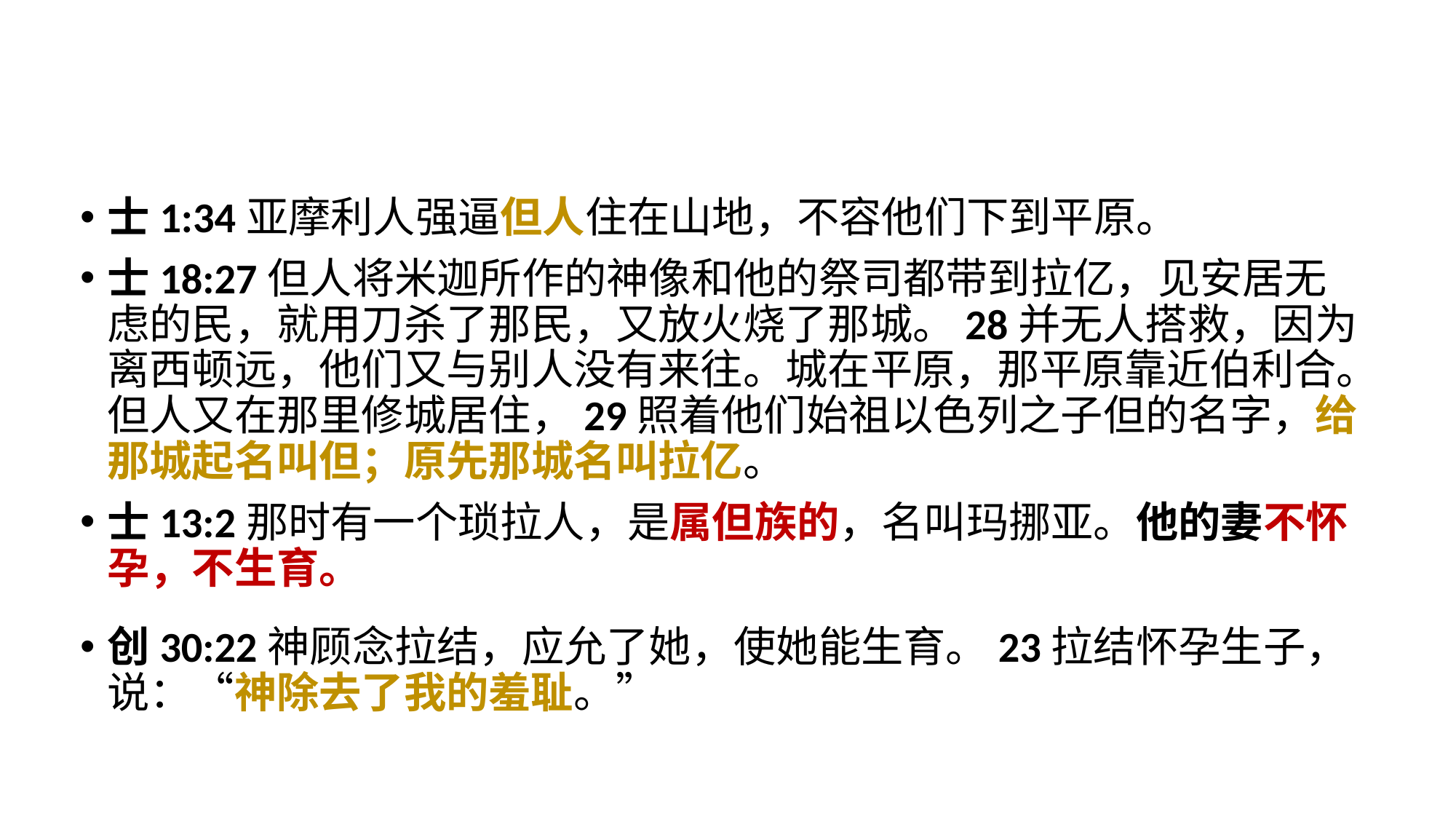

士1:34亚摩利人强逼但人住在山地，不容他们下到平原。
士18:27但人将米迦所作的神像和他的祭司都带到拉亿，见安居无虑的民，就用刀杀了那民，又放火烧了那城。28并无人搭救，因为离西顿远，他们又与别人没有来往。城在平原，那平原靠近伯利合。但人又在那里修城居住，29照着他们始祖以色列之子但的名字，给那城起名叫但；原先那城名叫拉亿。
士13:2那时有一个琐拉人，是属但族的，名叫玛挪亚。他的妻不怀孕，不生育。

创30:22神顾念拉结，应允了她，使她能生育。23拉结怀孕生子，说：“神除去了我的羞耻。”